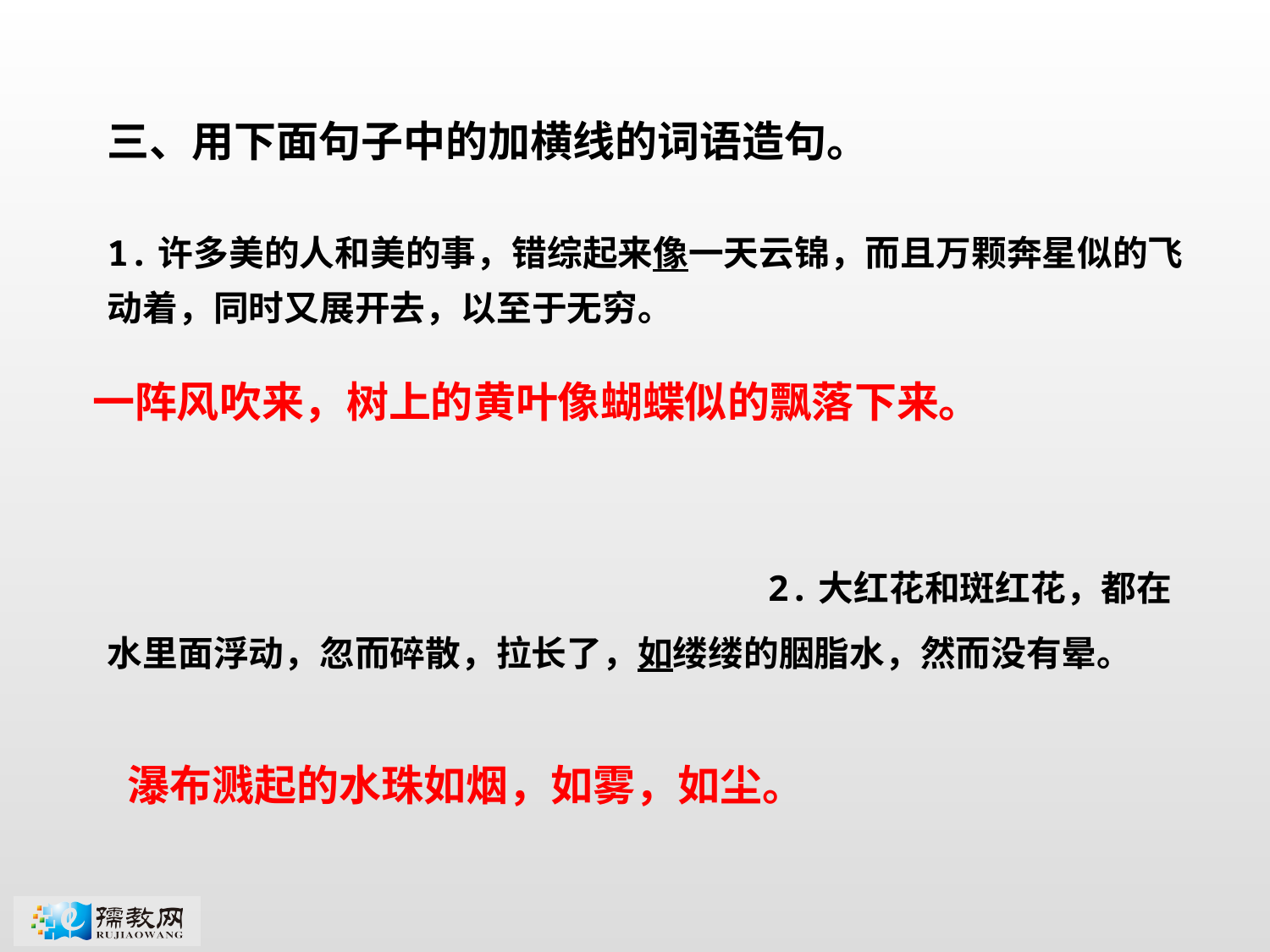

三、用下面句子中的加横线的词语造句。
1.许多美的人和美的事，错综起来像一天云锦，而且万颗奔星似的飞动着，同时又展开去，以至于无穷。
                                                                                                                2.大红花和斑红花，都在水里面浮动，忽而碎散，拉长了，如缕缕的胭脂水，然而没有晕。
一阵风吹来，树上的黄叶像蝴蝶似的飘落下来。
瀑布溅起的水珠如烟，如雾，如尘。